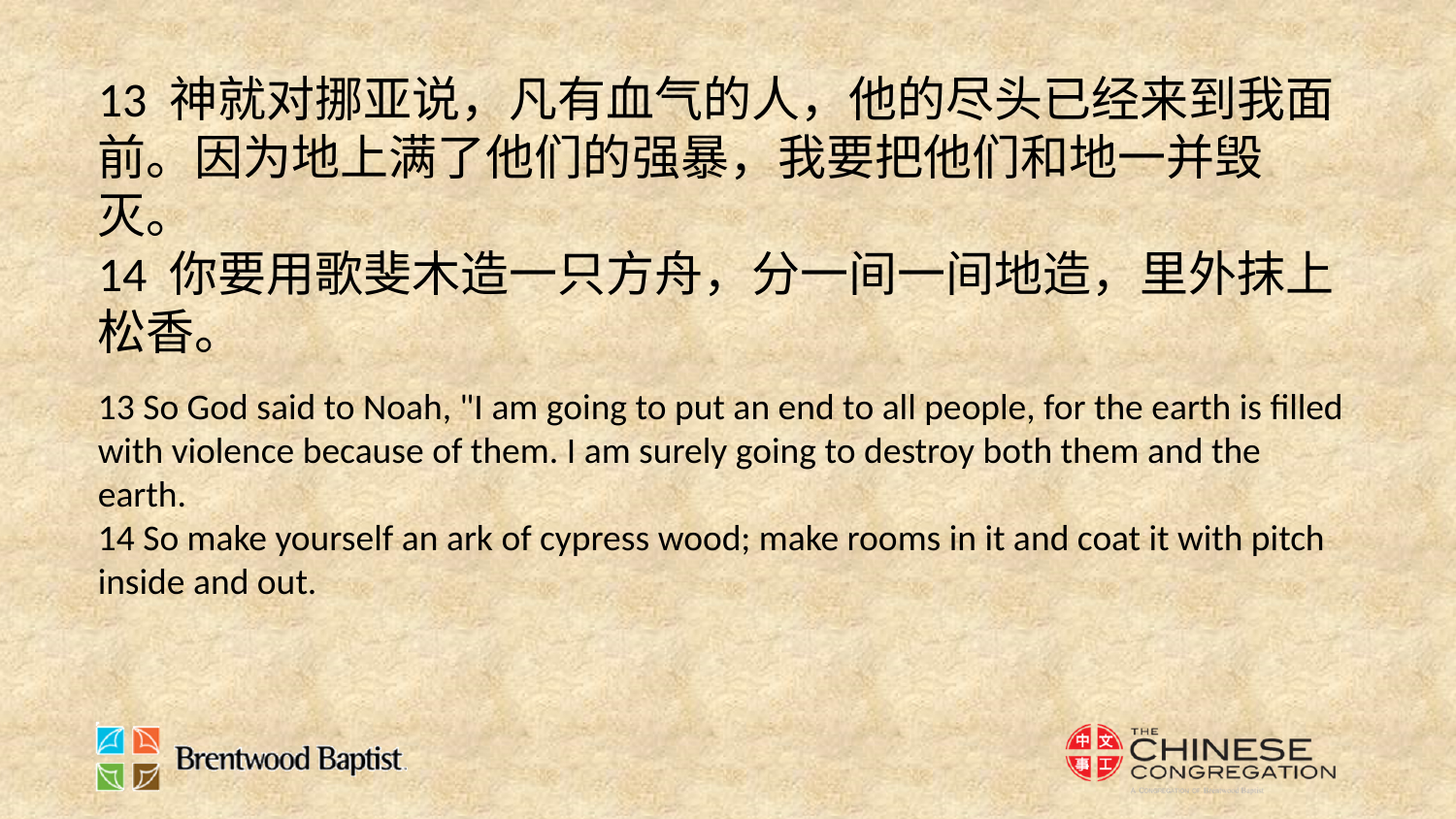

13 神就对挪亚说，凡有血气的人，他的尽头已经来到我面前。因为地上满了他们的强暴，我要把他们和地一并毁灭。
14 你要用歌斐木造一只方舟，分一间一间地造，里外抹上松香。

13 So God said to Noah, "I am going to put an end to all people, for the earth is filled with violence because of them. I am surely going to destroy both them and the earth.
14 So make yourself an ark of cypress wood; make rooms in it and coat it with pitch inside and out.